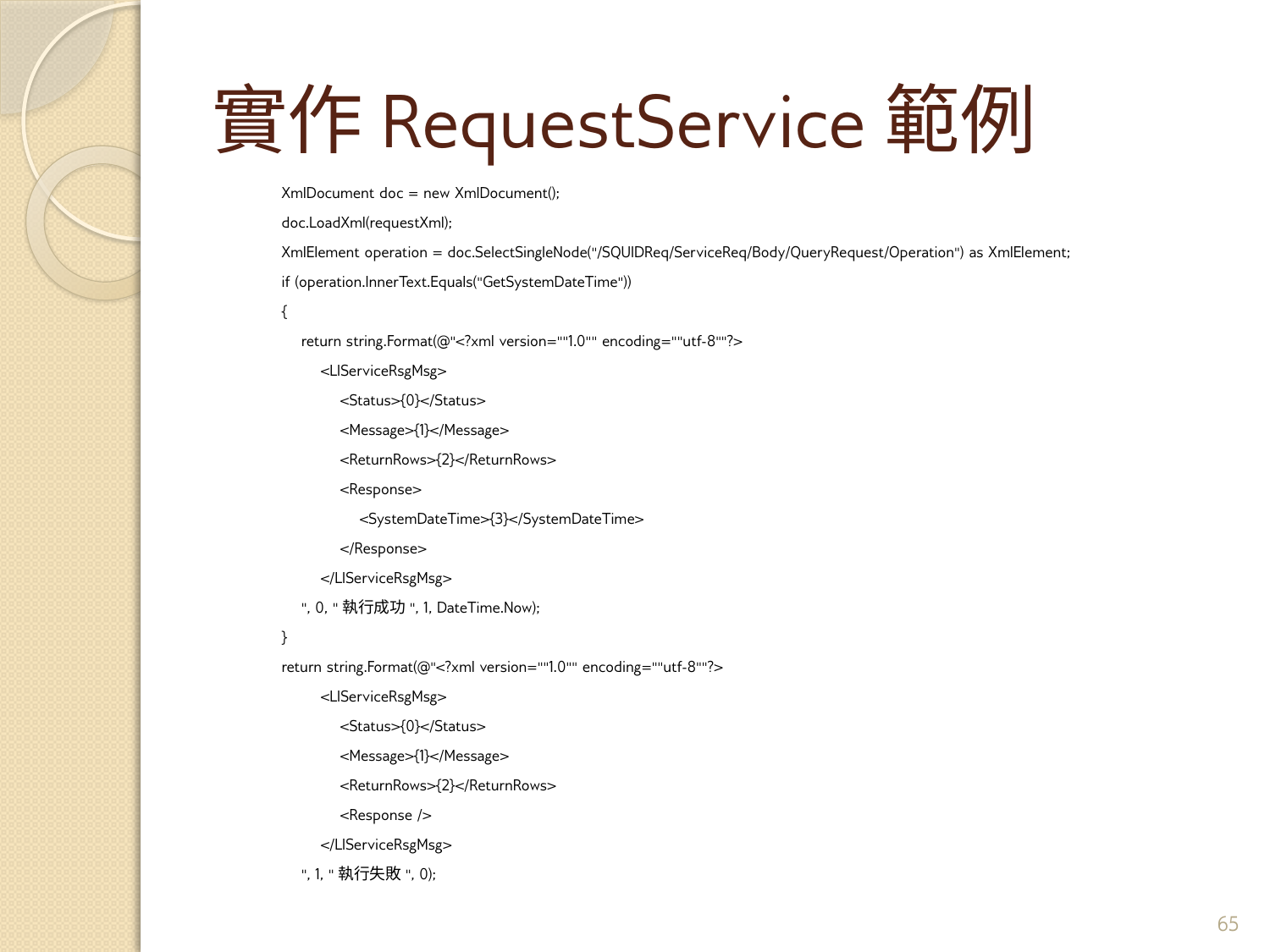

# 實作RequestService範例
            XmlDocument doc = new XmlDocument();
            doc.LoadXml(requestXml);
            XmlElement operation = doc.SelectSingleNode("/SQUIDReq/ServiceReq/Body/QueryRequest/Operation") as XmlElement;
            if (operation.InnerText.Equals("GetSystemDateTime"))
            {
                return string.Format(@"<?xml version=""1.0"" encoding=""utf-8""?>
                    <LIServiceRsgMsg>
                        <Status>{0}</Status>
                        <Message>{1}</Message>
                        <ReturnRows>{2}</ReturnRows>
                        <Response>
                            <SystemDateTime>{3}</SystemDateTime>
                        </Response>
                    </LIServiceRsgMsg>
                ", 0, "執行成功", 1, DateTime.Now);
            }
            return string.Format(@"<?xml version=""1.0"" encoding=""utf-8""?>
                    <LIServiceRsgMsg>
                        <Status>{0}</Status>
                        <Message>{1}</Message>
                        <ReturnRows>{2}</ReturnRows>
                        <Response />
                    </LIServiceRsgMsg>
                ", 1, "執行失敗", 0);
65